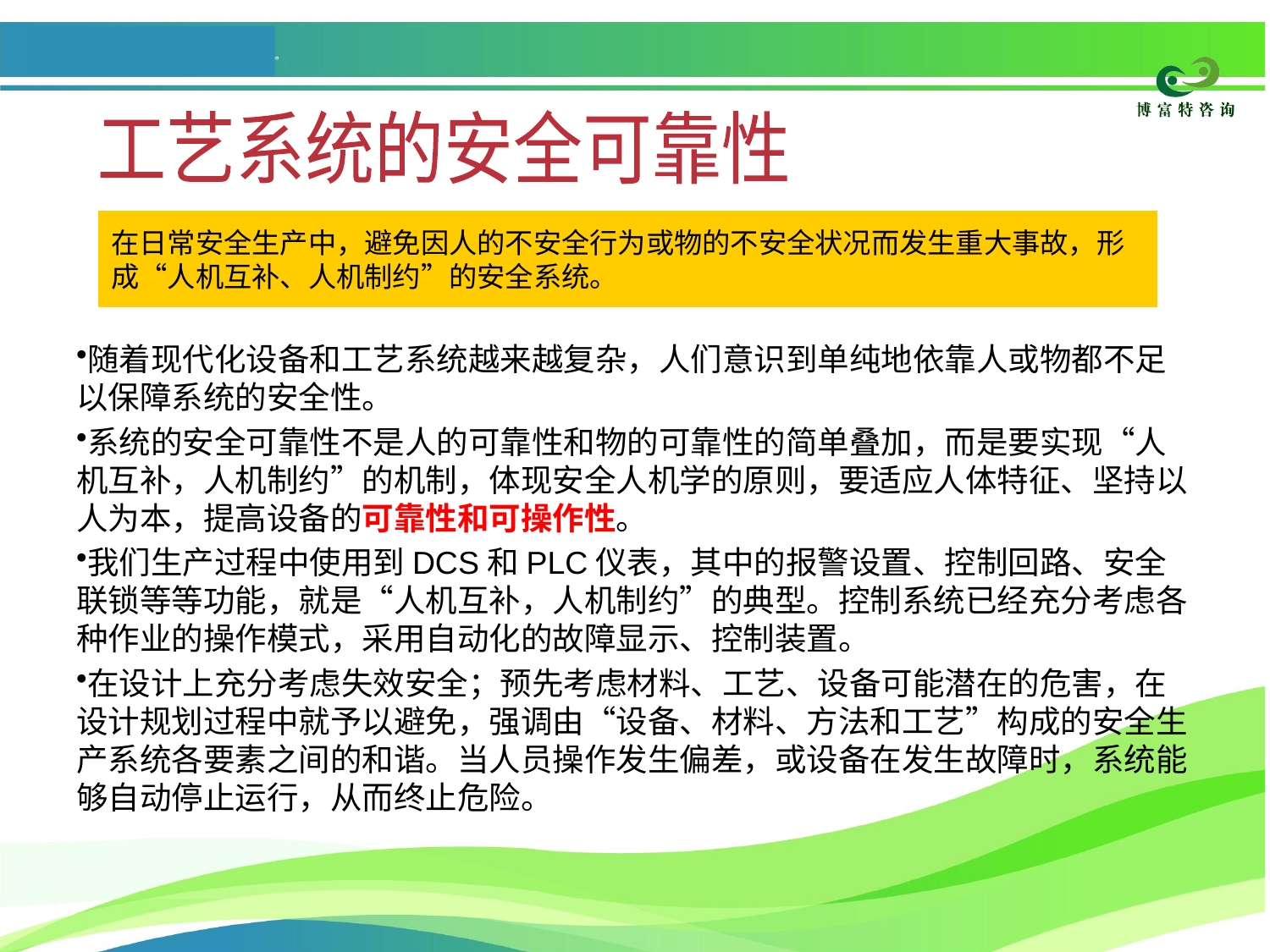

工艺系统的安全可靠性
在日常安全生产中，避免因人的不安全行为或物的不安全状况而发生重大事故，形成“人机互补、人机制约”的安全系统。
随着现代化设备和工艺系统越来越复杂，人们意识到单纯地依靠人或物都不足以保障系统的安全性。
系统的安全可靠性不是人的可靠性和物的可靠性的简单叠加，而是要实现“人机互补，人机制约”的机制，体现安全人机学的原则，要适应人体特征、坚持以人为本，提高设备的可靠性和可操作性。
我们生产过程中使用到DCS和PLC仪表，其中的报警设置、控制回路、安全联锁等等功能，就是“人机互补，人机制约”的典型。控制系统已经充分考虑各种作业的操作模式，采用自动化的故障显示、控制装置。
在设计上充分考虑失效安全；预先考虑材料、工艺、设备可能潜在的危害，在设计规划过程中就予以避免，强调由“设备、材料、方法和工艺”构成的安全生产系统各要素之间的和谐。当人员操作发生偏差，或设备在发生故障时，系统能够自动停止运行，从而终止危险。